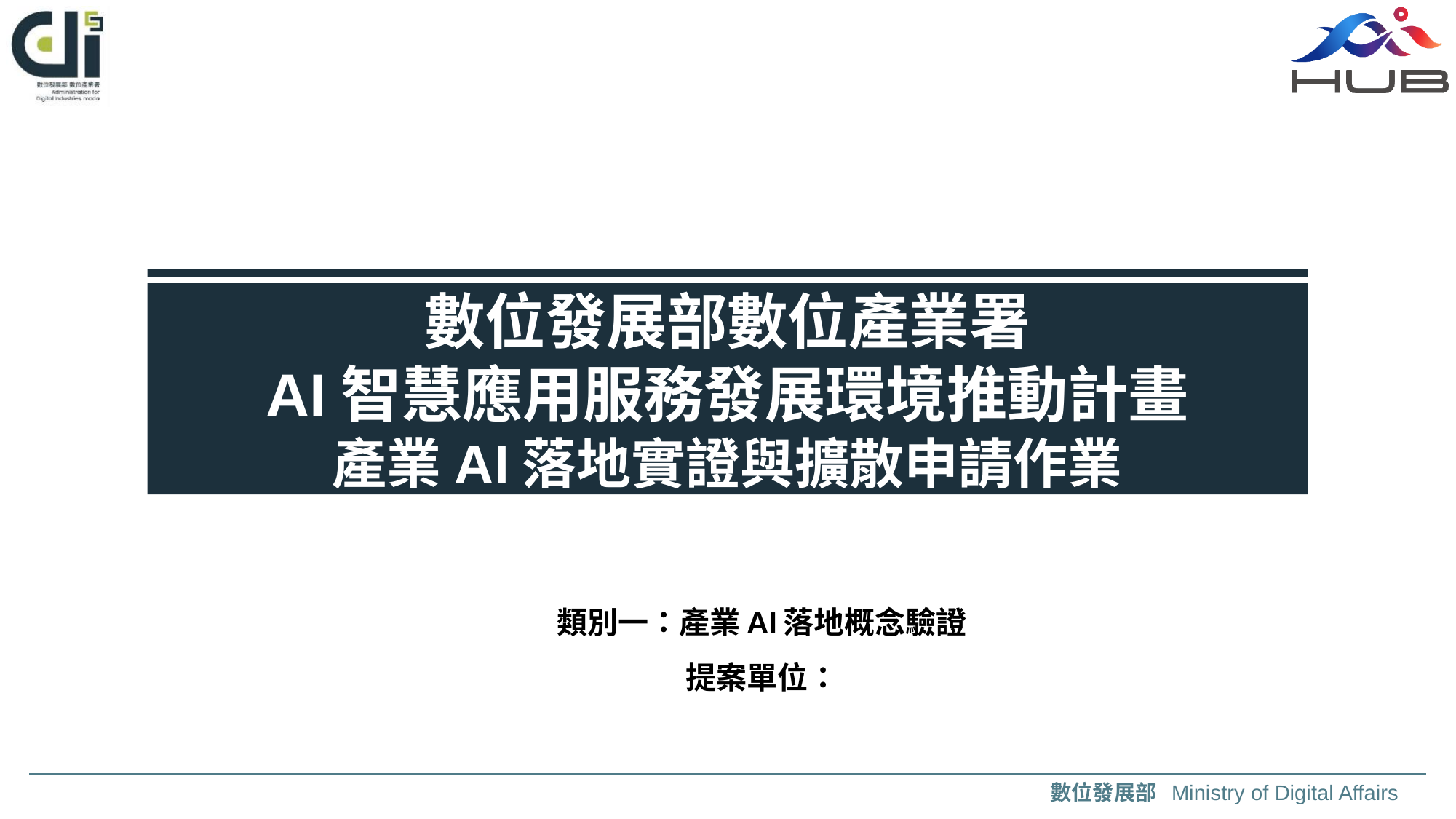

數位發展部數位產業署
AI智慧應用服務發展環境推動計畫
產業AI落地實證與擴散申請作業
類別一：產業AI落地概念驗證
提案單位：